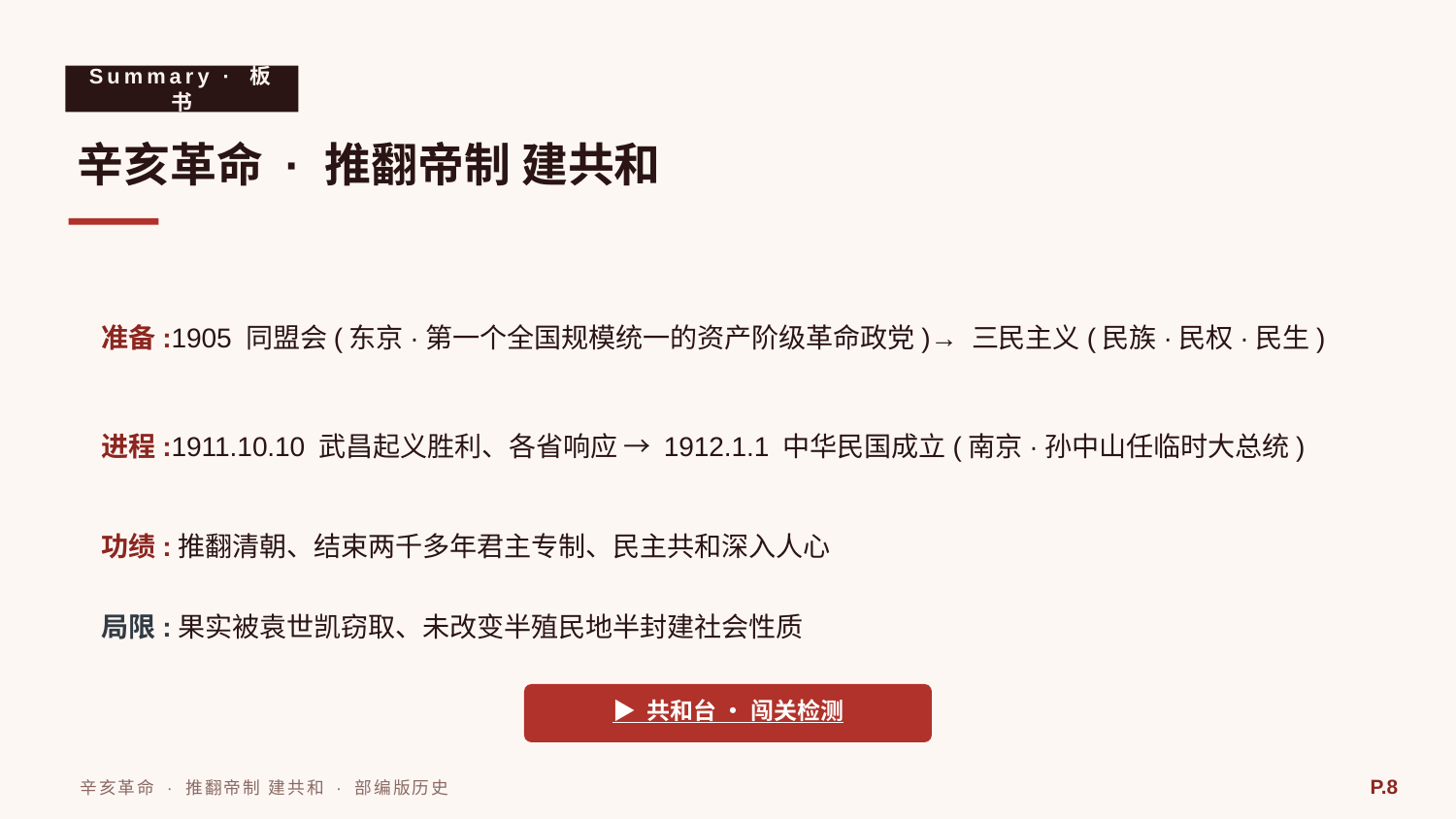

Summary · 板书

辛亥革命 · 推翻帝制 建共和

准备:1905 同盟会(东京·第一个全国规模统一的资产阶级革命政党)→ 三民主义(民族·民权·民生)
进程:1911.10.10 武昌起义胜利、各省响应 → 1912.1.1 中华民国成立(南京·孙中山任临时大总统)
功绩:推翻清朝、结束两千多年君主专制、民主共和深入人心
局限:果实被袁世凯窃取、未改变半殖民地半封建社会性质
▶  共和台 · 闯关检测

P.8
辛亥革命 · 推翻帝制 建共和 · 部编版历史